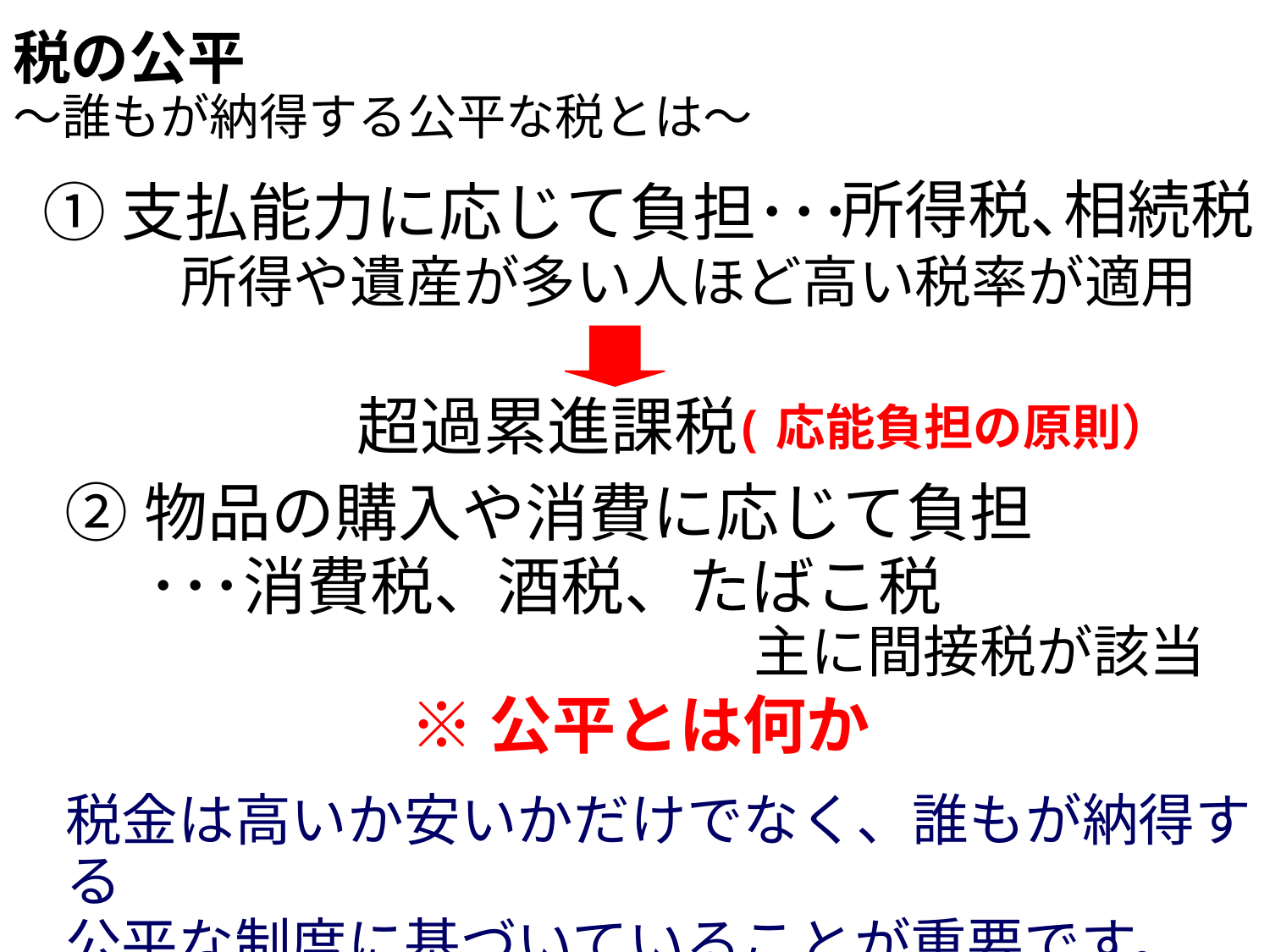

税の公平
～誰もが納得する公平な税とは～
①支払能力に応じて負担･･･
所得税､相続税
所得や遺産が多い人ほど高い税率が適用

超過累進課税
(応能負担の原則）
②物品の購入や消費に応じて負担
･･･消費税、酒税、たばこ税
主に間接税が該当
※公平とは何か
税金は高いか安いかだけでなく、誰もが納得する
公平な制度に基づいていることが重要です。